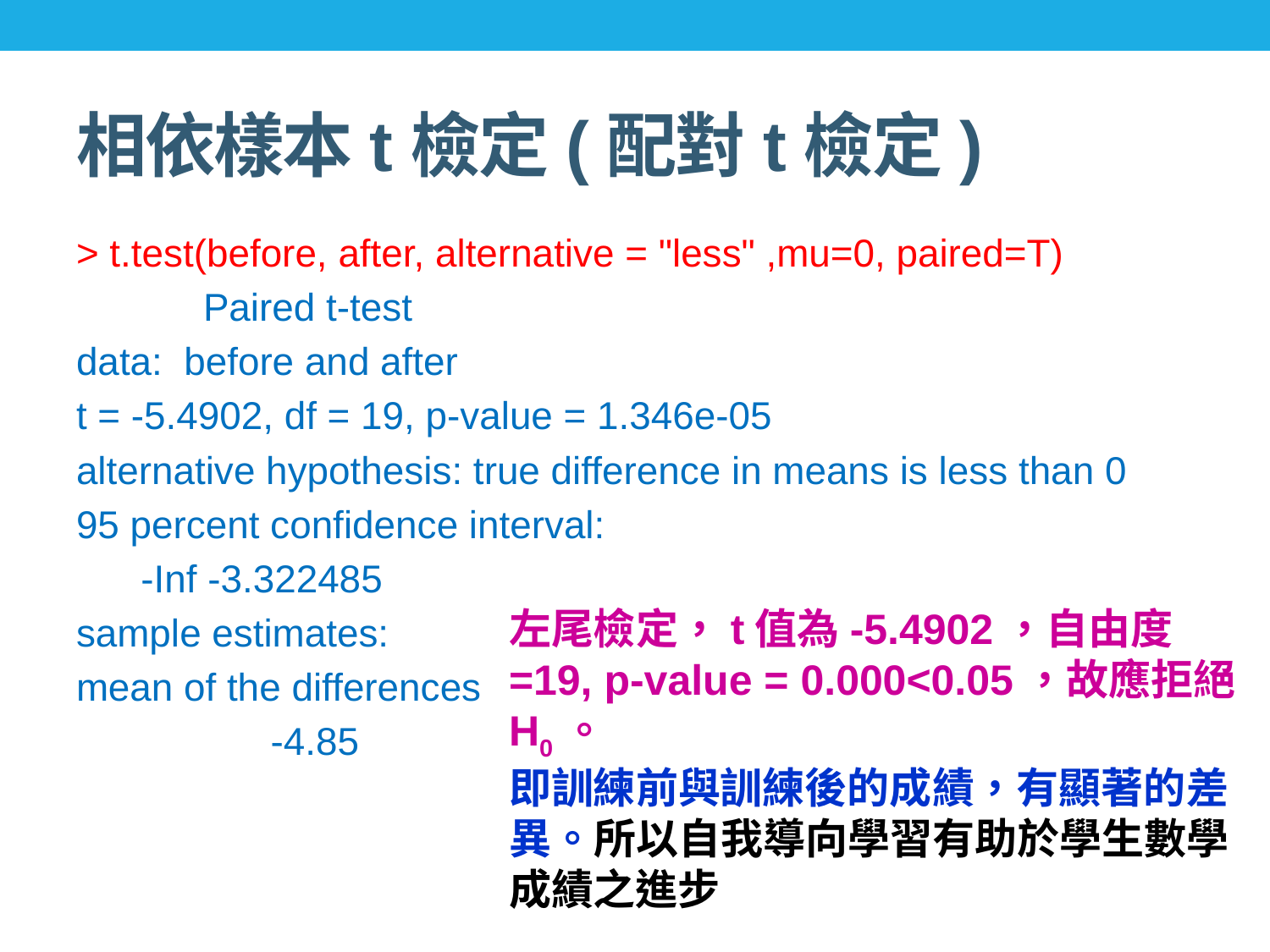

# 相依樣本t檢定(配對t檢定)
> t.test(before, after, alternative = "less" ,mu=0, paired=T)
	Paired t-test
data:  before and after
t = -5.4902, df = 19, p-value = 1.346e-05
alternative hypothesis: true difference in means is less than 0
95 percent confidence interval:
      -Inf -3.322485
sample estimates:
mean of the differences
                  -4.85
左尾檢定，t值為-5.4902，自由度=19, p-value = 0.000<0.05，故應拒絕H0。
即訓練前與訓練後的成績，有顯著的差異。所以自我導向學習有助於學生數學成績之進步